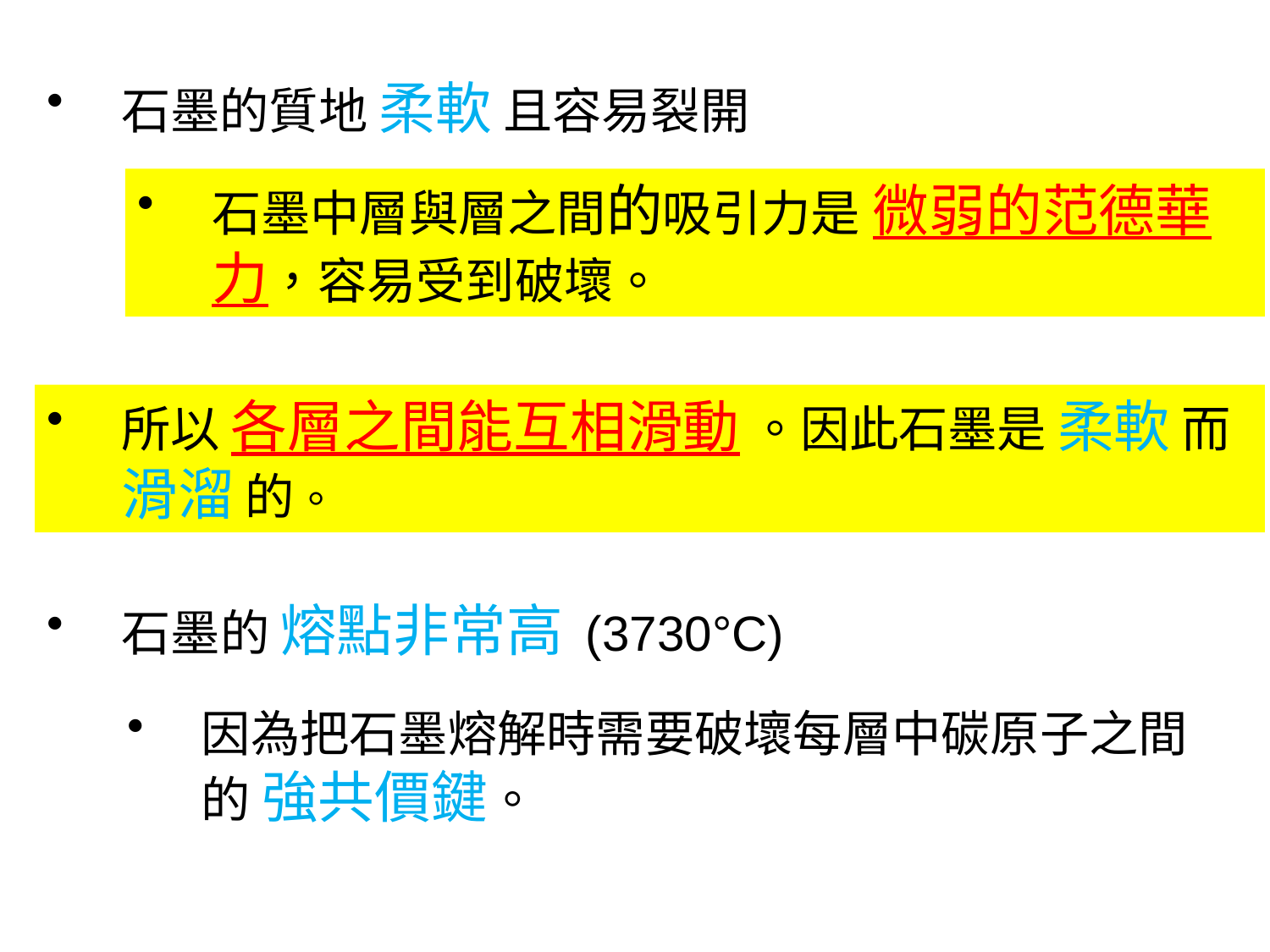

石墨的質地 柔軟 且容易裂開
石墨中層與層之間的吸引力是 微弱的范德華力，容易受到破壞。
所以 各層之間能互相滑動 。因此石墨是 柔軟 而 滑溜 的。
石墨的 熔點非常高 (3730°C)
因為把石墨熔解時需要破壞每層中碳原子之間的 強共價鍵。